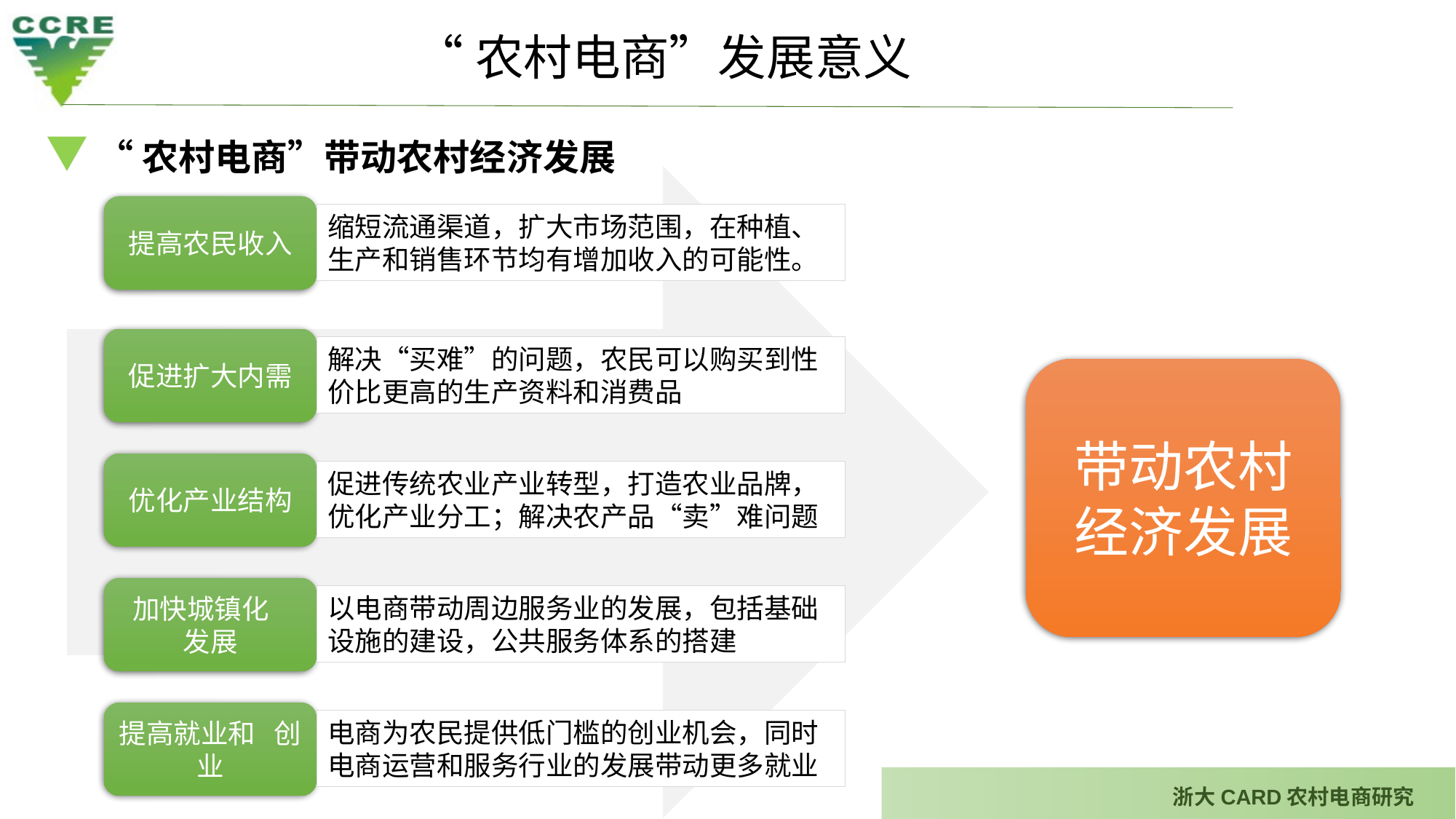

“农村电商”发展意义
“农村电商”带动农村经济发展

提高农民收入
缩短流通渠道，扩大市场范围，在种植、生产和销售环节均有增加收入的可能性。
促进扩大内需
解决“买难”的问题，农民可以购买到性价比更高的生产资料和消费品
带动农村经济发展
优化产业结构
促进传统农业产业转型，打造农业品牌，优化产业分工；解决农产品“卖”难问题
加快城镇化    发展
以电商带动周边服务业的发展，包括基础设施的建设，公共服务体系的搭建
提高就业和   创业
电商为农民提供低门槛的创业机会，同时电商运营和服务行业的发展带动更多就业